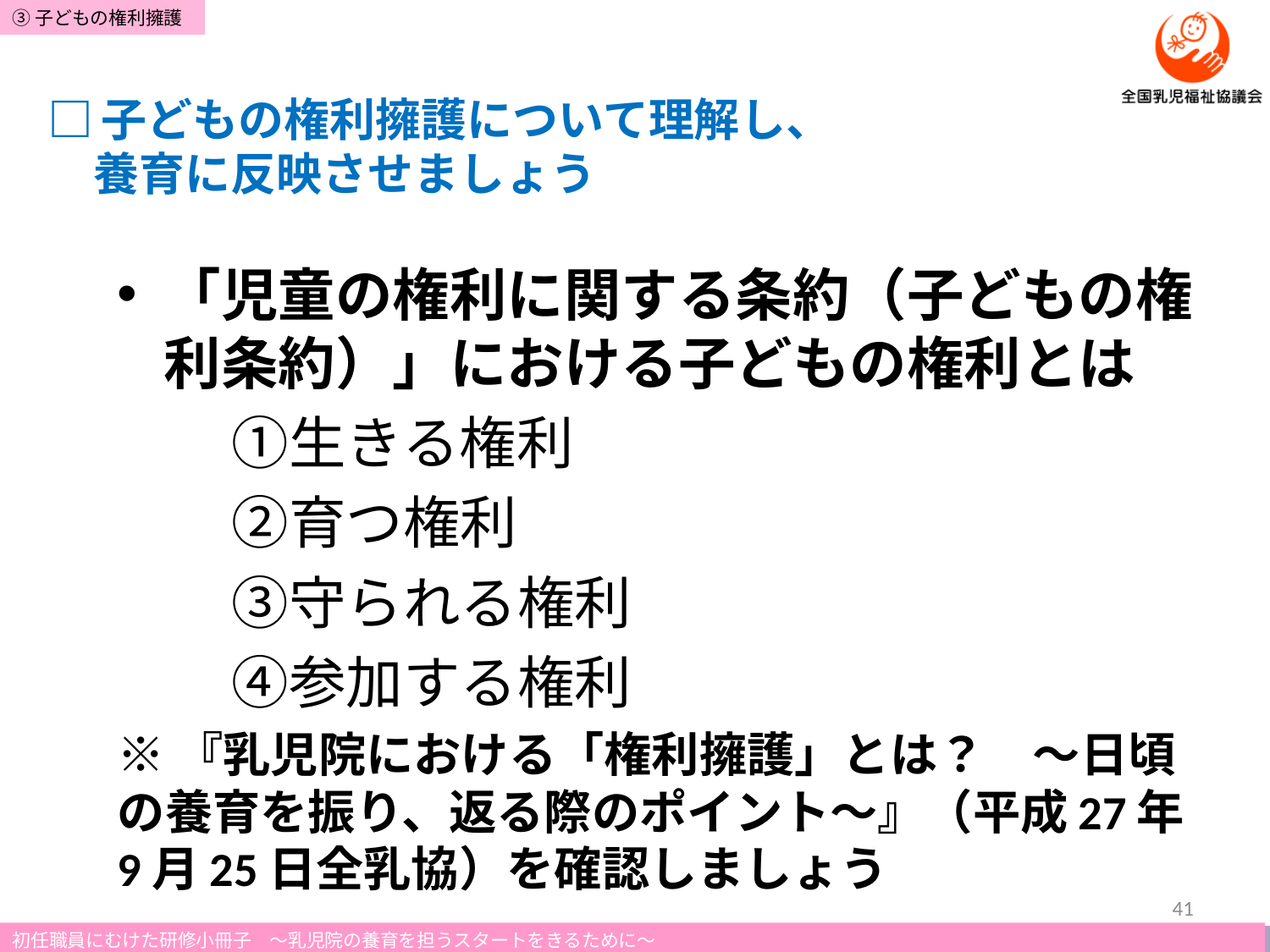

# □子どもの権利擁護について理解し、　　　　　　 　養育に反映させましょう
「児童の権利に関する条約（子どもの権利条約）」における子どもの権利とは
　　①生きる権利
　　②育つ権利
　　③守られる権利
　　④参加する権利
※『乳児院における「権利擁護」とは？　～日頃の養育を振り、返る際のポイント～』（平成27年9月25日全乳協）を確認しましょう

41